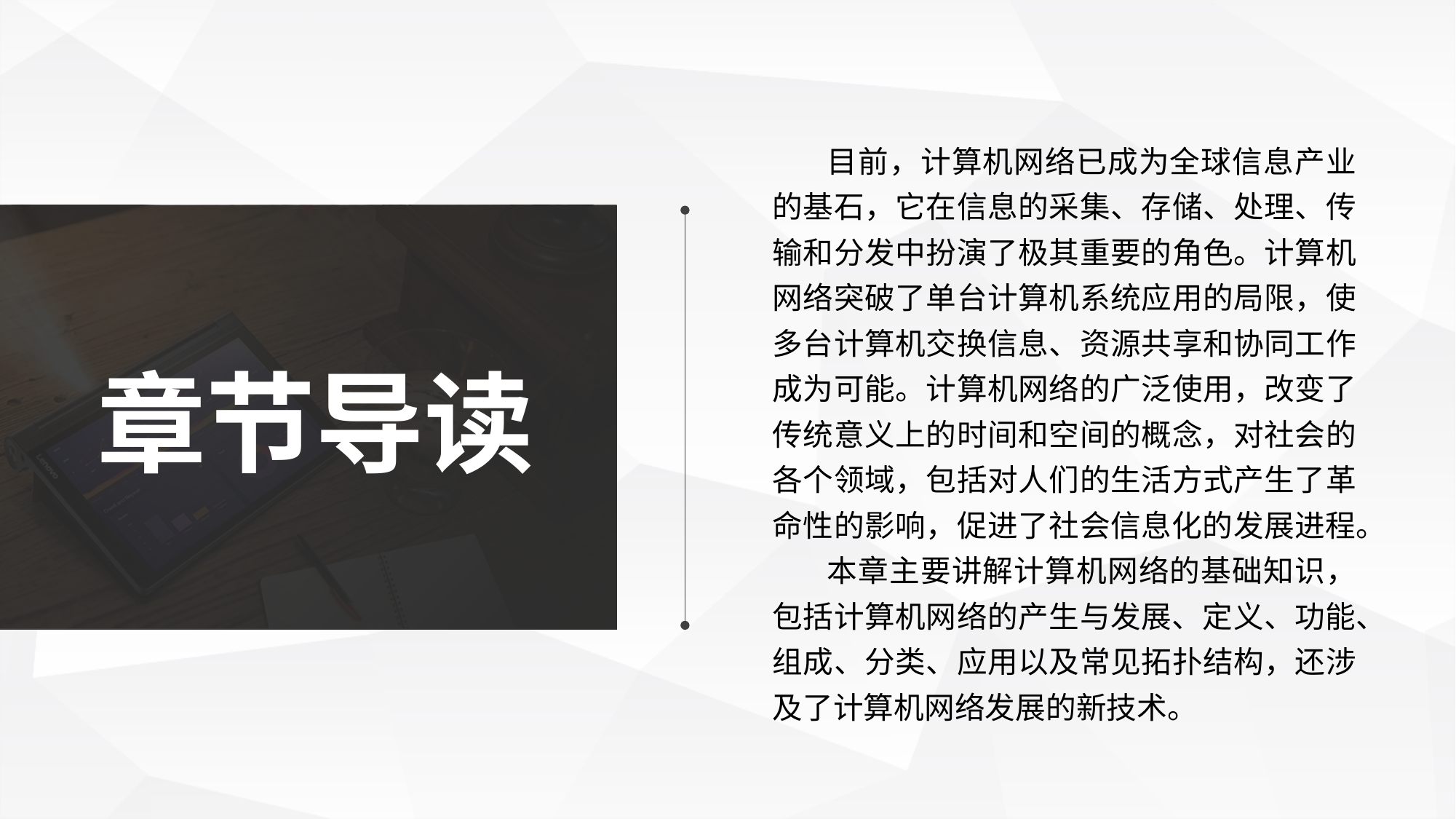

目前，计算机网络已成为全球信息产业的基石，它在信息的采集、存储、处理、传输和分发中扮演了极其重要的角色。计算机网络突破了单台计算机系统应用的局限，使多台计算机交换信息、资源共享和协同工作成为可能。计算机网络的广泛使用，改变了传统意义上的时间和空间的概念，对社会的各个领域，包括对人们的生活方式产生了革命性的影响，促进了社会信息化的发展进程。
本章主要讲解计算机网络的基础知识，包括计算机网络的产生与发展、定义、功能、组成、分类、应用以及常见拓扑结构，还涉及了计算机网络发展的新技术。

章节导读